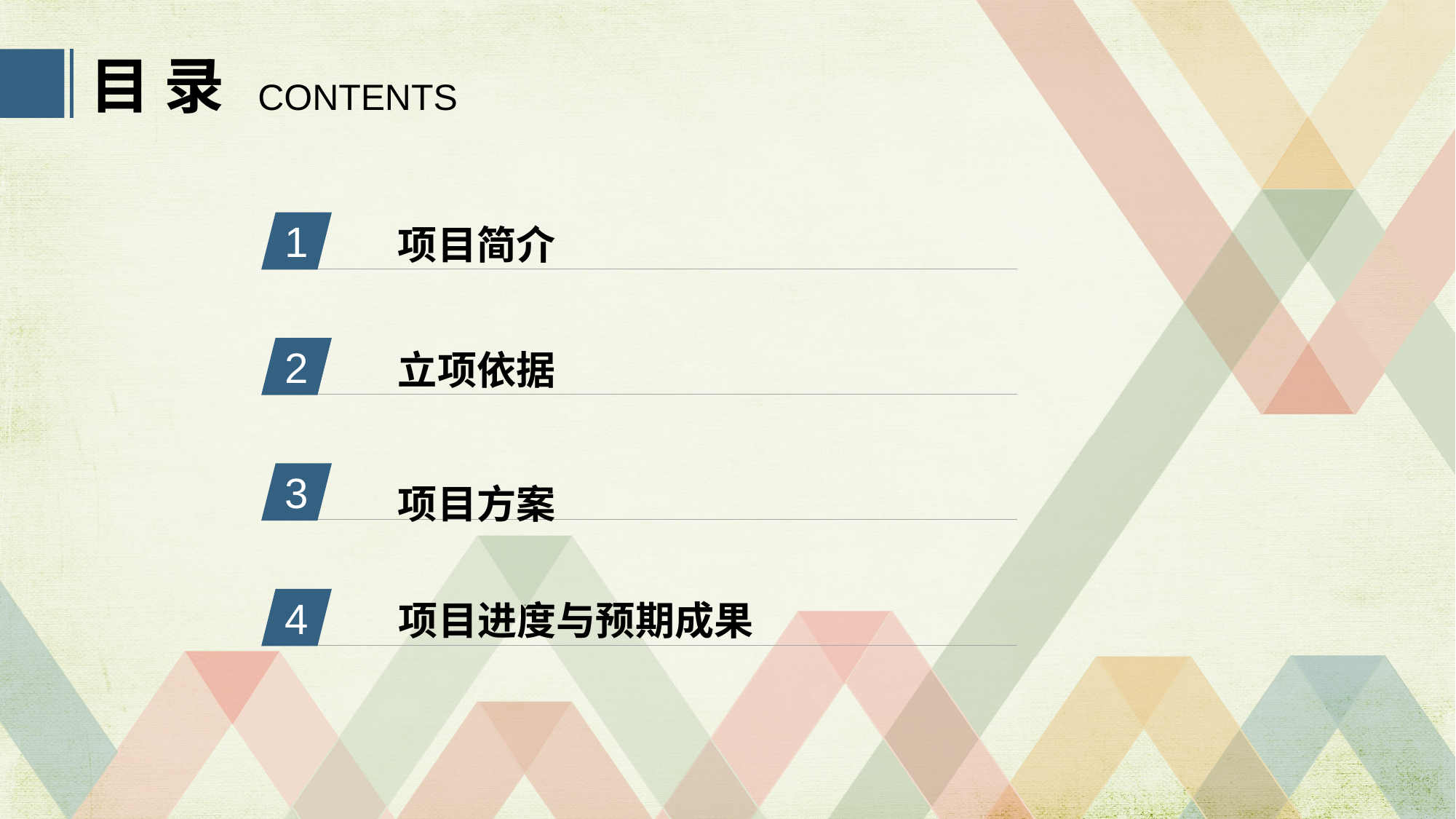

目 录

CONTENTS

1

项目简介

2

立项依据

项目方案
3

4

项目进度与预期成果